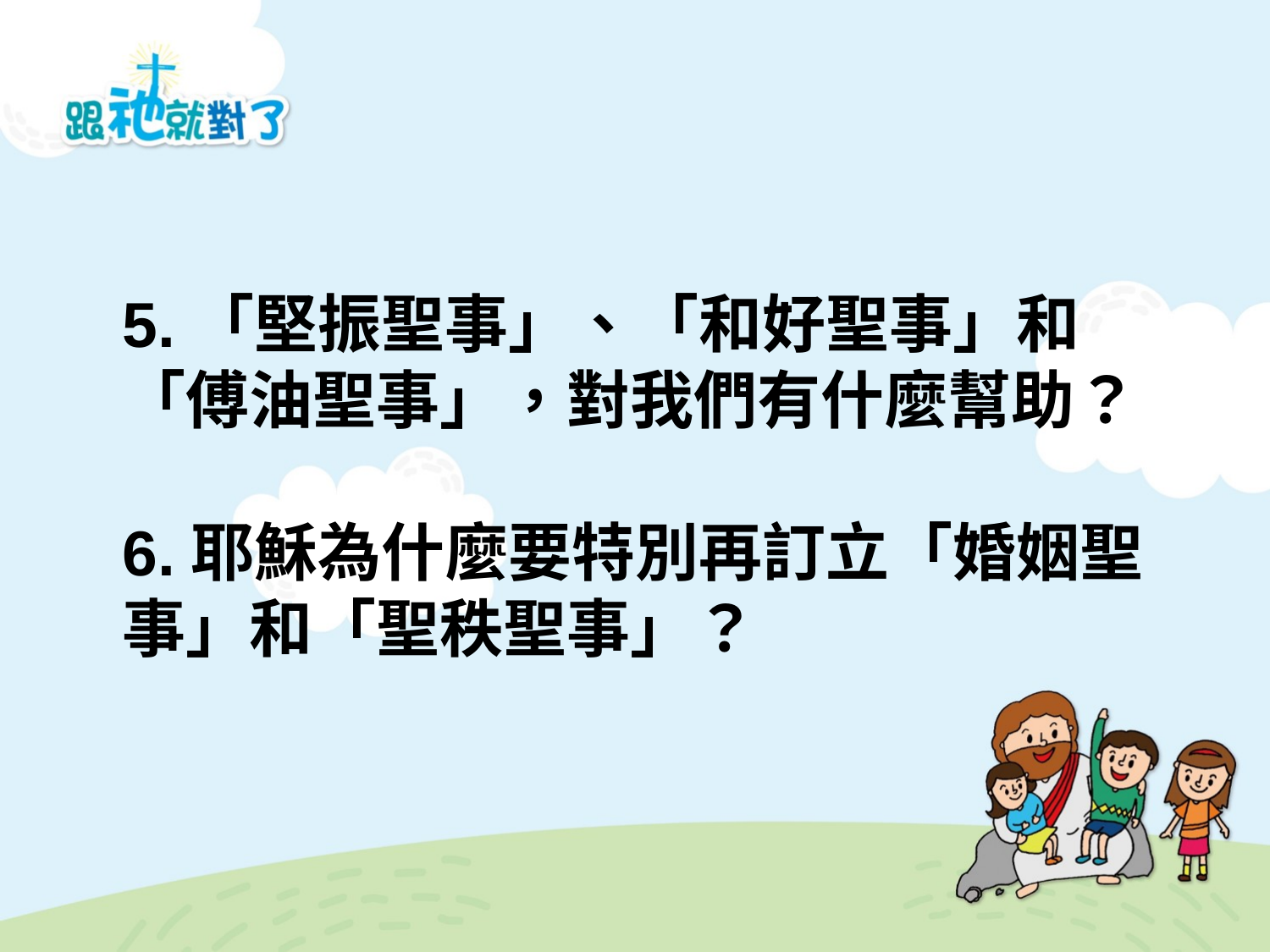

5.「堅振聖事」、「和好聖事」和「傅油聖事」，對我們有什麼幫助？

6.耶穌為什麼要特別再訂立「婚姻聖事」和「聖秩聖事」？